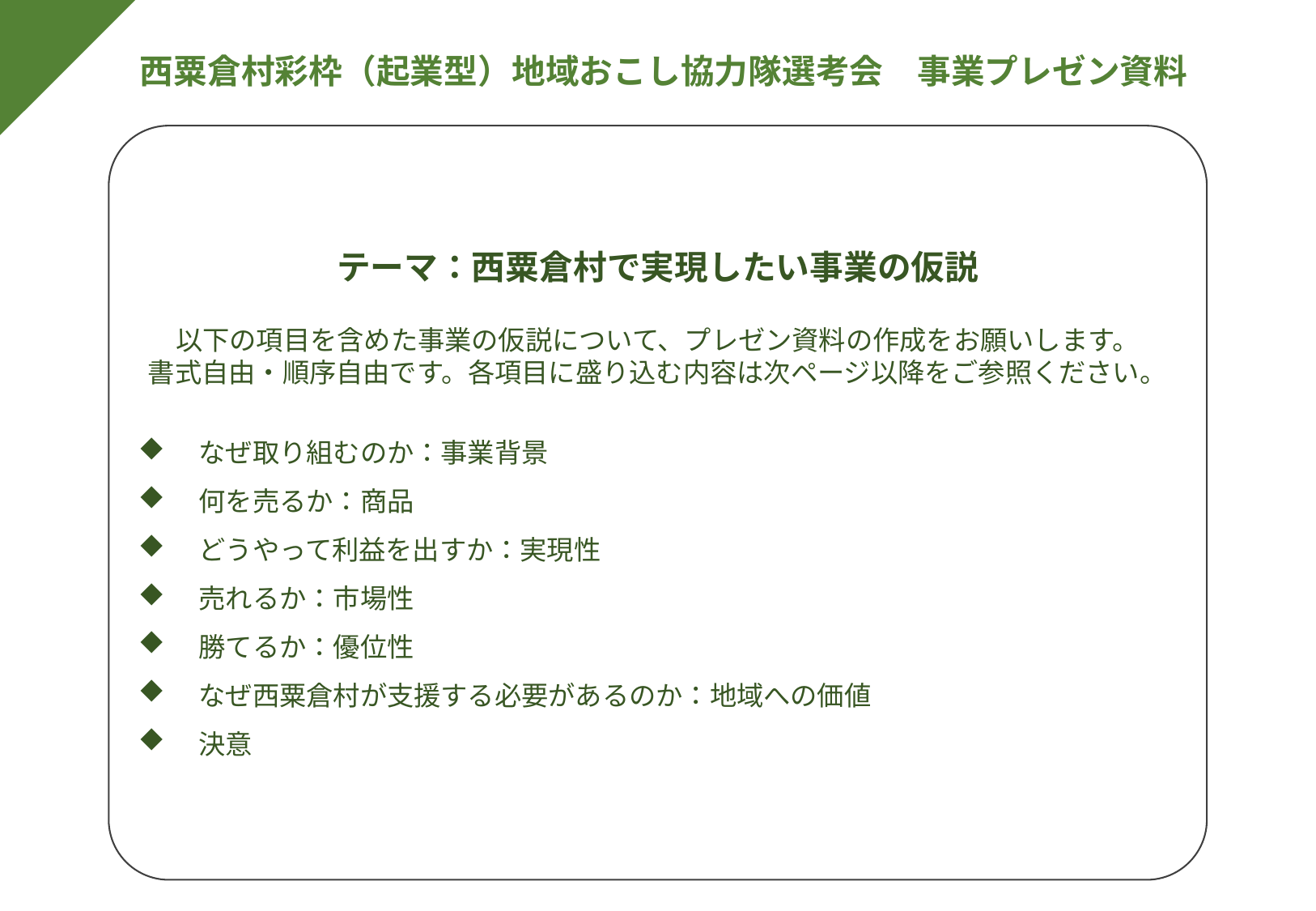

西粟倉村彩枠（起業型）地域おこし協力隊選考会　事業プレゼン資料
テーマ：西粟倉村で実現したい事業の仮説

以下の項目を含めた事業の仮説について、プレゼン資料の作成をお願いします。
書式自由・順序自由です。各項目に盛り込む内容は次ページ以降をご参照ください。
なぜ取り組むのか：事業背景
何を売るか：商品
どうやって利益を出すか：実現性
売れるか：市場性
勝てるか：優位性
なぜ西粟倉村が支援する必要があるのか：地域への価値
決意